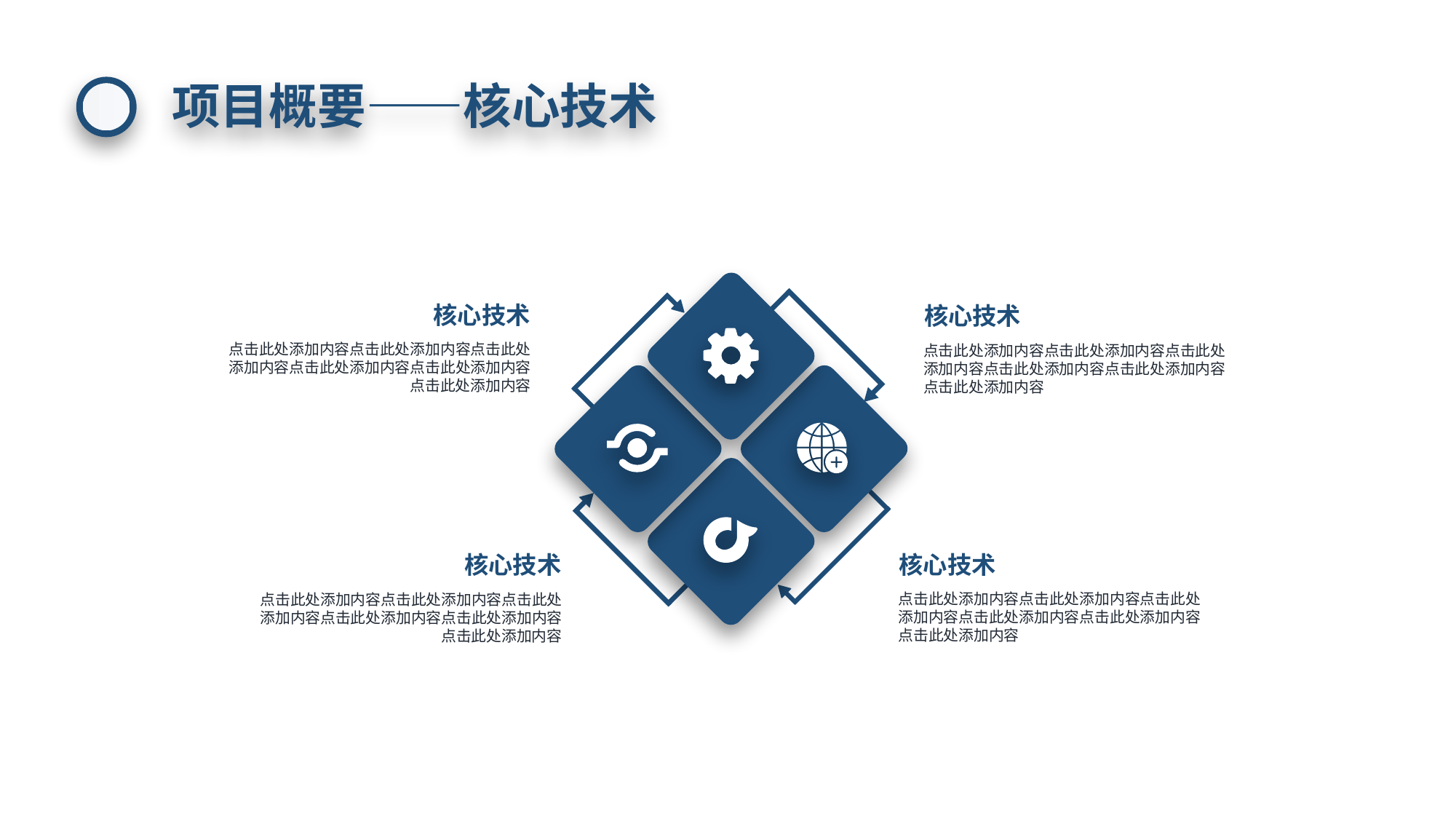

项目概要——核心技术

核心技术
核心技术

点击此处添加内容点击此处添加内容点击此处添加内容点击此处添加内容点击此处添加内容点击此处添加内容

点击此处添加内容点击此处添加内容点击此处添加内容点击此处添加内容点击此处添加内容点击此处添加内容

核心技术
核心技术
点击此处添加内容点击此处添加内容点击此处添加内容点击此处添加内容点击此处添加内容点击此处添加内容
点击此处添加内容点击此处添加内容点击此处添加内容点击此处添加内容点击此处添加内容点击此处添加内容